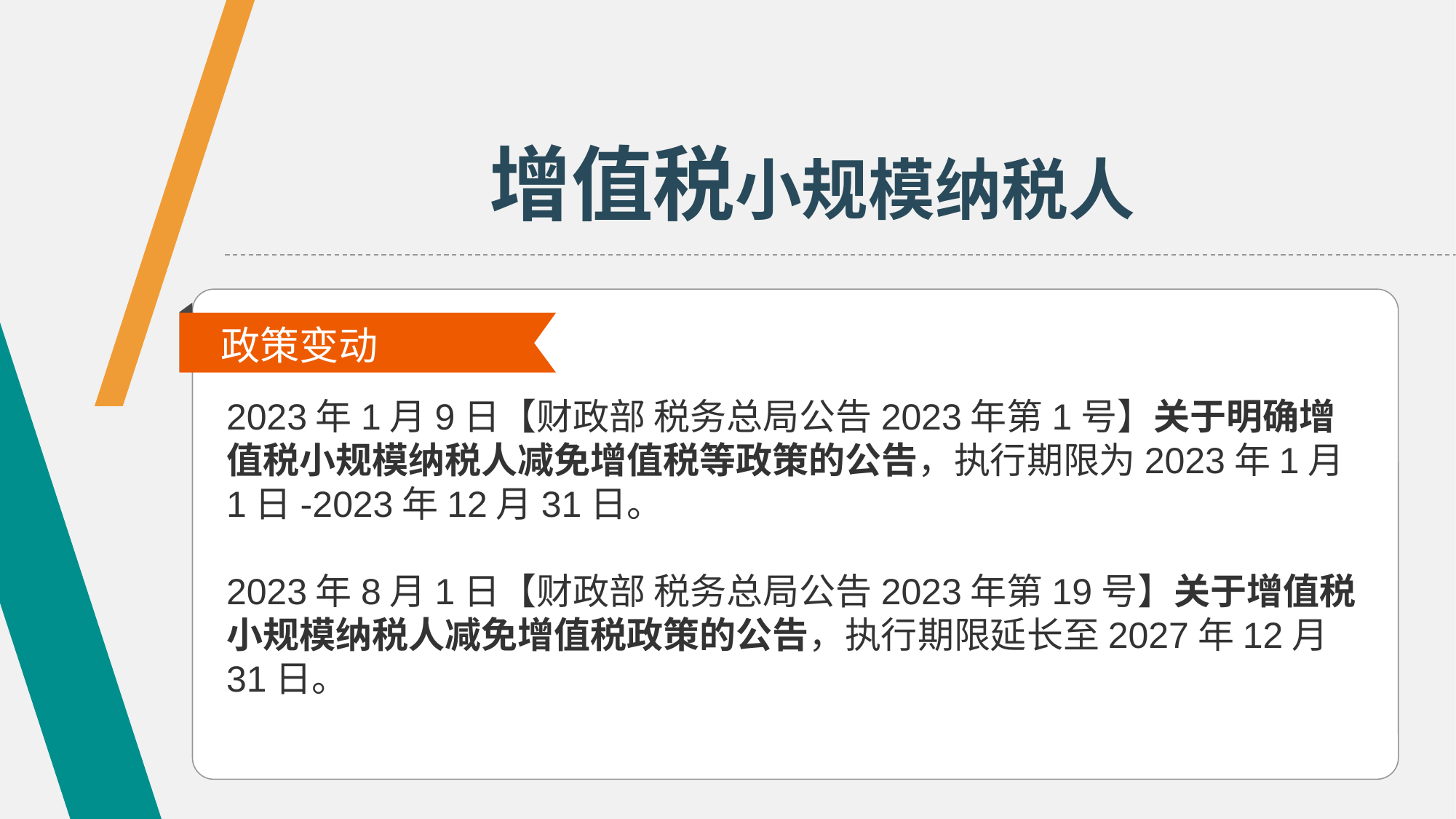

增值税小规模纳税人

政策变动

2023年1月9日【财政部 税务总局公告2023年第1号】关于明确增值税小规模纳税人减免增值税等政策的公告，执行期限为2023年1月1日-2023年12月31日。

2023年8月1日【财政部 税务总局公告2023年第19号】关于增值税小规模纳税人减免增值税政策的公告，执行期限延长至2027年12月31日。